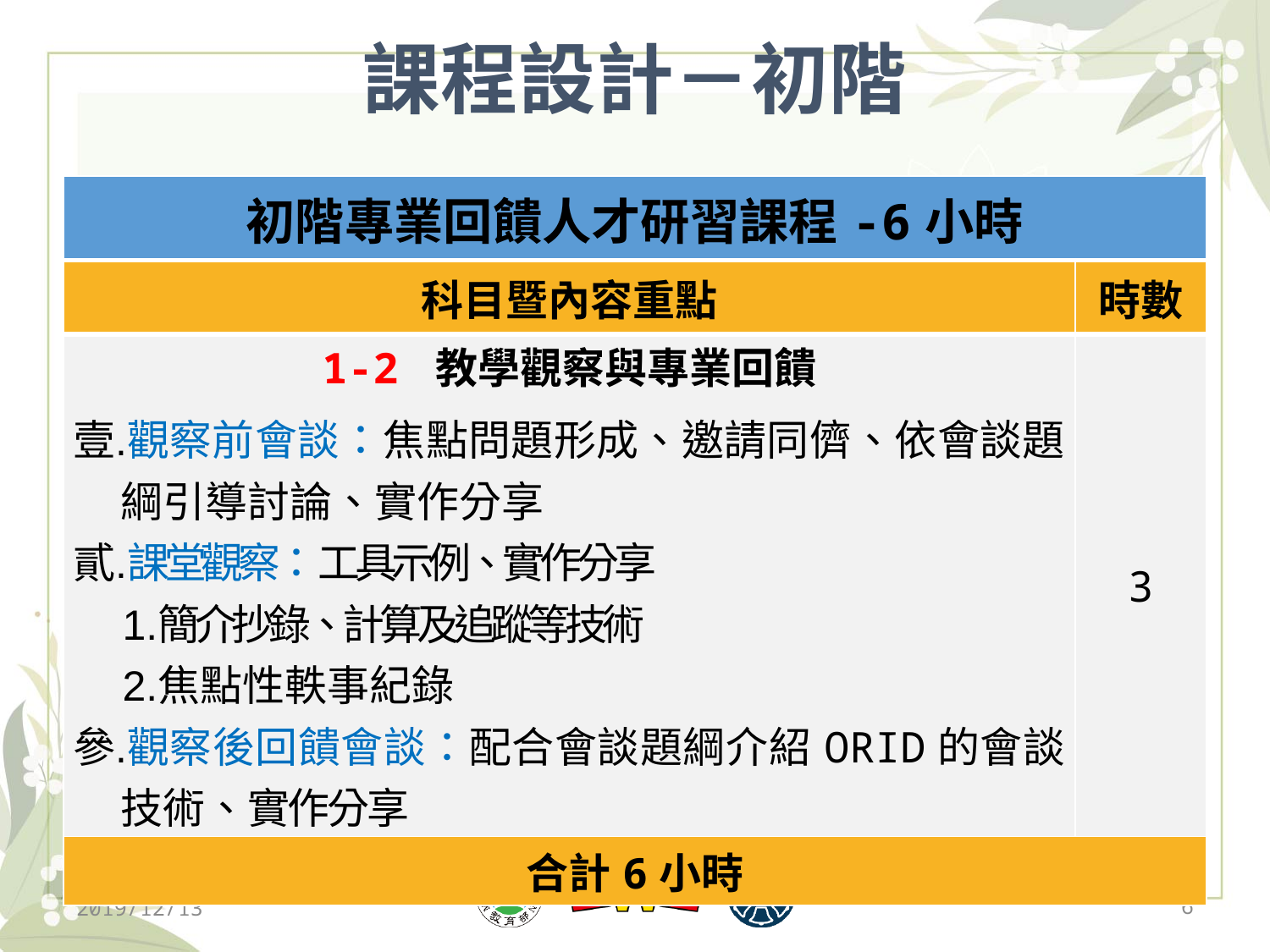

# 課程設計－初階
| 初階專業回饋人才研習課程-6小時 |  |
| --- | --- |
| 科目暨內容重點 | 時數 |
| 1-2 教學觀察與專業回饋 觀察前會談：焦點問題形成、邀請同儕、依會談題綱引導討論、實作分享 課堂觀察：工具示例、實作分享 簡介抄錄、計算及追蹤等技術 焦點性軼事紀錄 觀察後回饋會談：配合會談題綱介紹ORID的會談技術、實作分享 | 3 |
| 合計6小時 |  |
2019/12/13
6